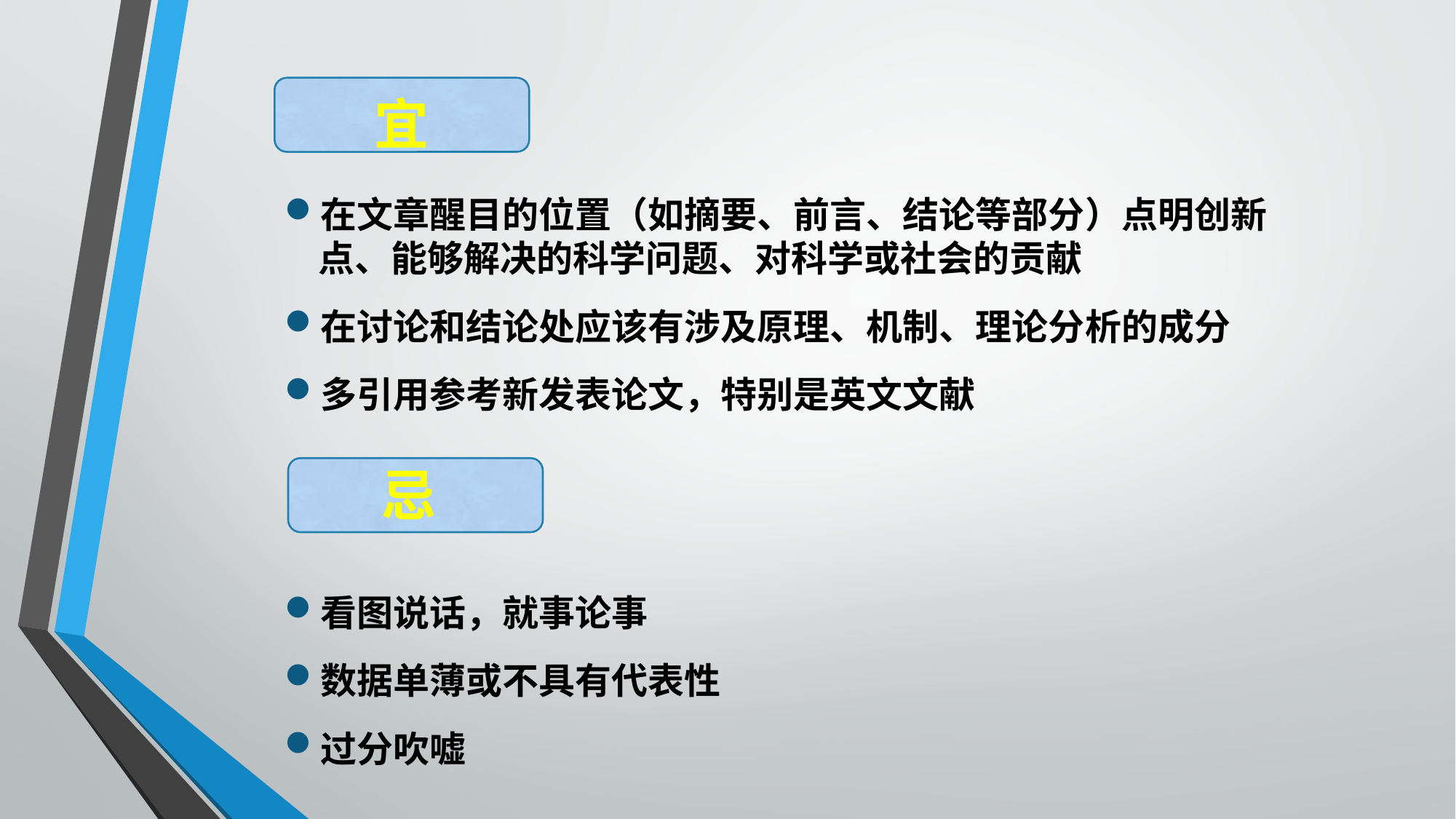

宜
在文章醒目的位置（如摘要、前言、结论等部分）点明创新点、能够解决的科学问题、对科学或社会的贡献
在讨论和结论处应该有涉及原理、机制、理论分析的成分
多引用参考新发表论文，特别是英文文献

看图说话，就事论事
数据单薄或不具有代表性
过分吹嘘
忌